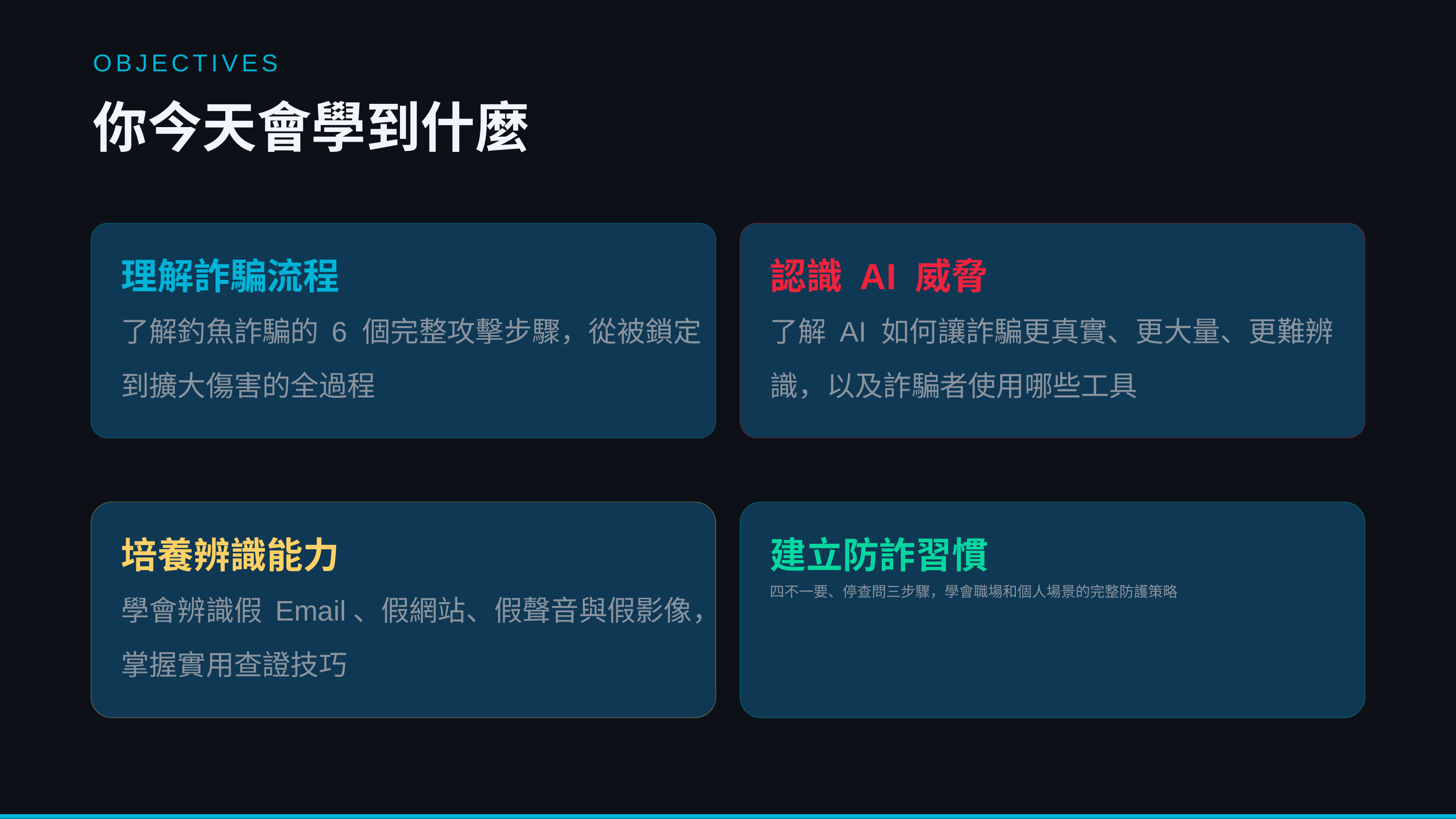

OBJECTIVES
你今天會學到什麼

理解詐騙流程
認識 AI 威脅
了解釣魚詐騙的 6 個完整攻擊步驟，從被鎖定到擴大傷害的全過程
了解 AI 如何讓詐騙更真實、更大量、更難辨識，以及詐騙者使用哪些工具

培養辨識能力
建立防詐習慣
學會辨識假 Email、假網站、假聲音與假影像，掌握實用查證技巧
四不一要、停查問三步驟，學會職場和個人場景的完整防護策略